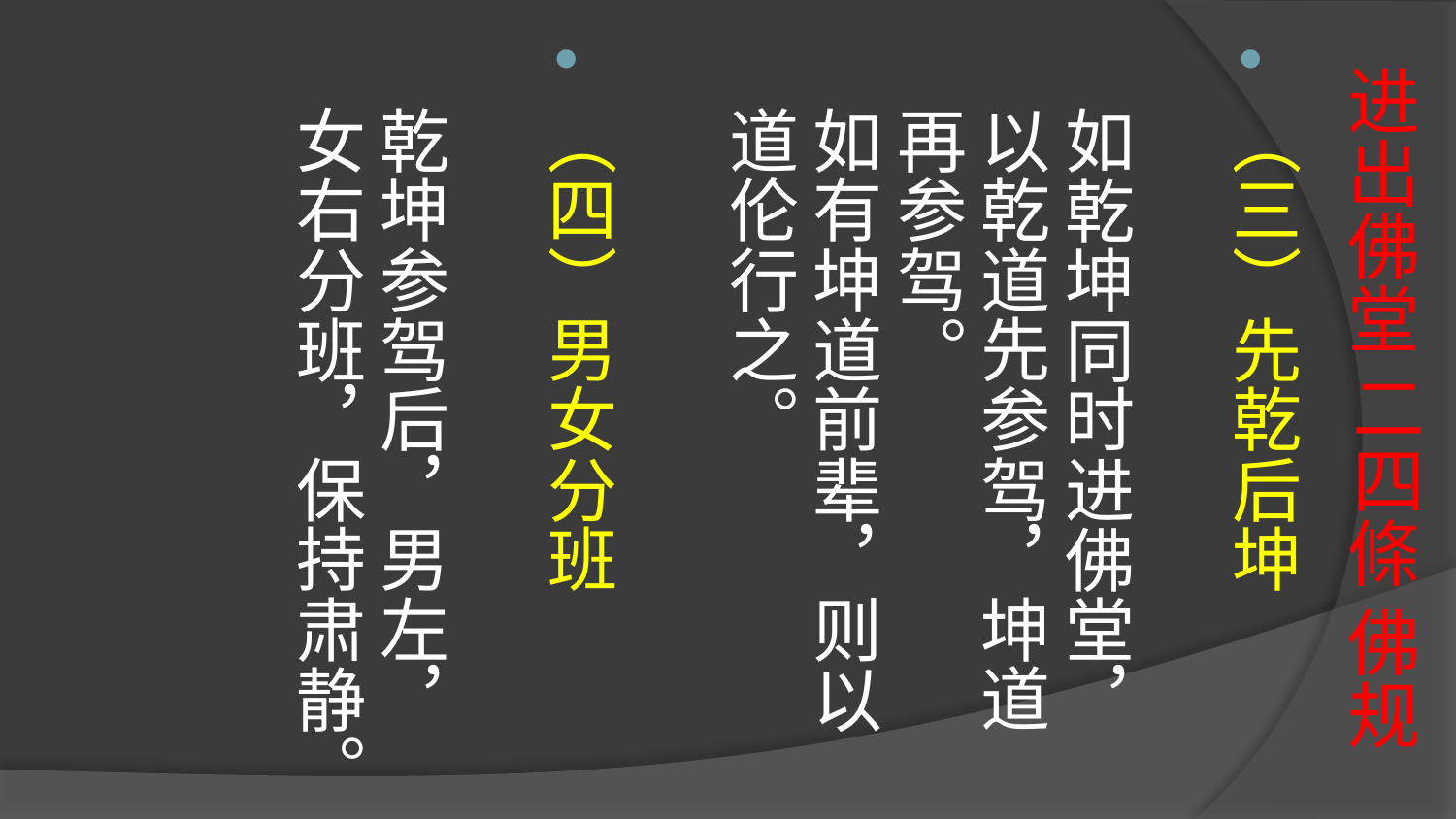

# 进出佛堂 二四條 佛规
（三）先乾后坤
如乾坤同时进佛堂，以乾道先参驾，坤道再参驾。
如有坤道前辈，则以道伦行之。
（四）男女分班
乾坤参驾后，男左，女右分班，保持肃静。